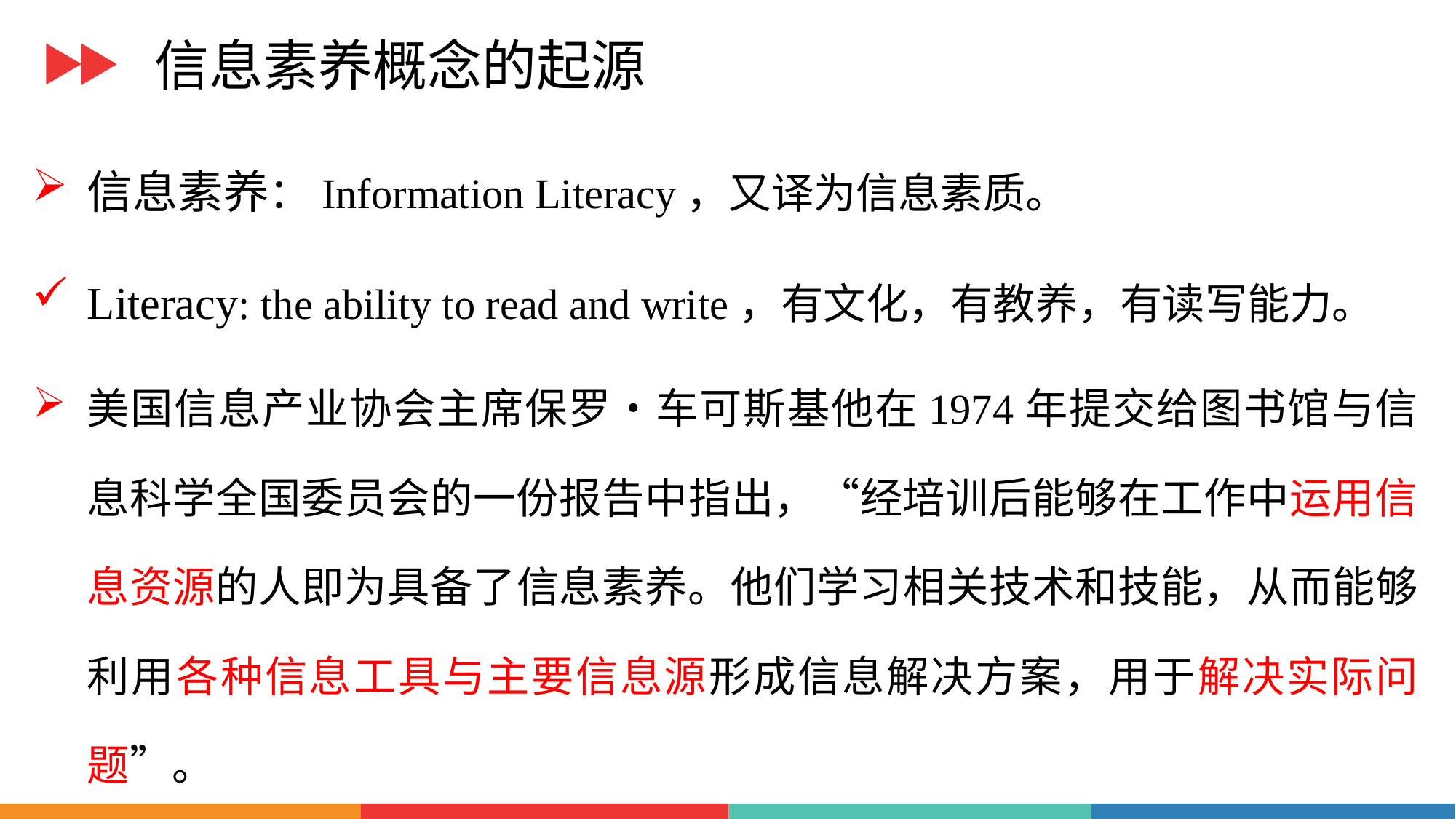

信息素养概念的起源

信息素养：Information Literacy，又译为信息素质。
Literacy: the ability to read and write，有文化，有教养，有读写能力。
美国信息产业协会主席保罗•车可斯基他在1974年提交给图书馆与信息科学全国委员会的一份报告中指出，“经培训后能够在工作中运用信息资源的人即为具备了信息素养。他们学习相关技术和技能，从而能够利用各种信息工具与主要信息源形成信息解决方案，用于解决实际问题”。

20